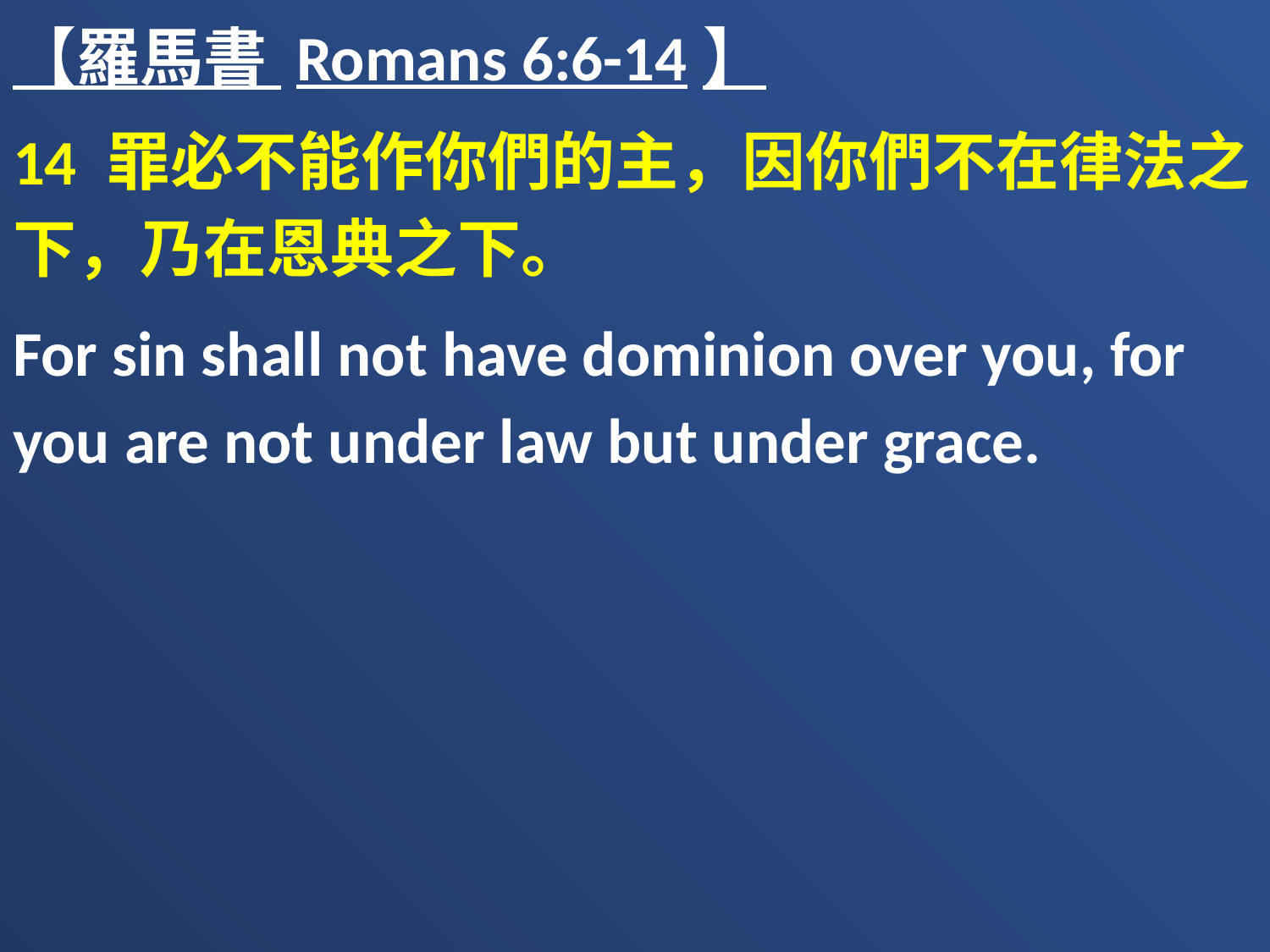

【羅馬書 Romans 6:6-14】
14 罪必不能作你們的主，因你們不在律法之下，乃在恩典之下。
For sin shall not have dominion over you, for you are not under law but under grace.